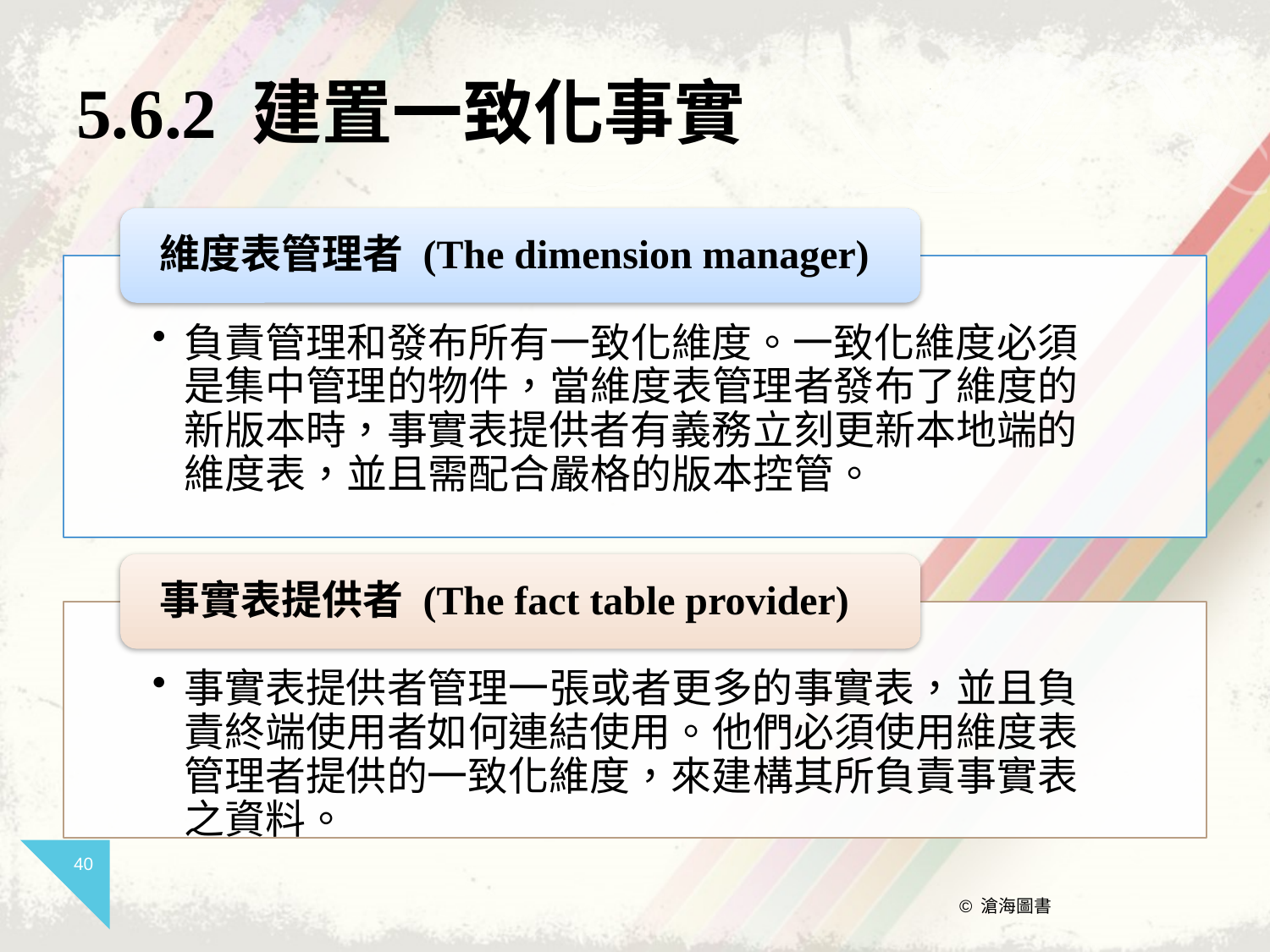

# 5.6.2 建置一致化事實
負責管理和發布所有一致化維度。一致化維度必須是集中管理的物件，當維度表管理者發布了維度的新版本時，事實表提供者有義務立刻更新本地端的維度表，並且需配合嚴格的版本控管。
維度表管理者 (The dimension manager)
事實表提供者管理一張或者更多的事實表，並且負責終端使用者如何連結使用。他們必須使用維度表管理者提供的一致化維度，來建構其所負責事實表之資料。
事實表提供者 (The fact table provider)
40
© 滄海圖書